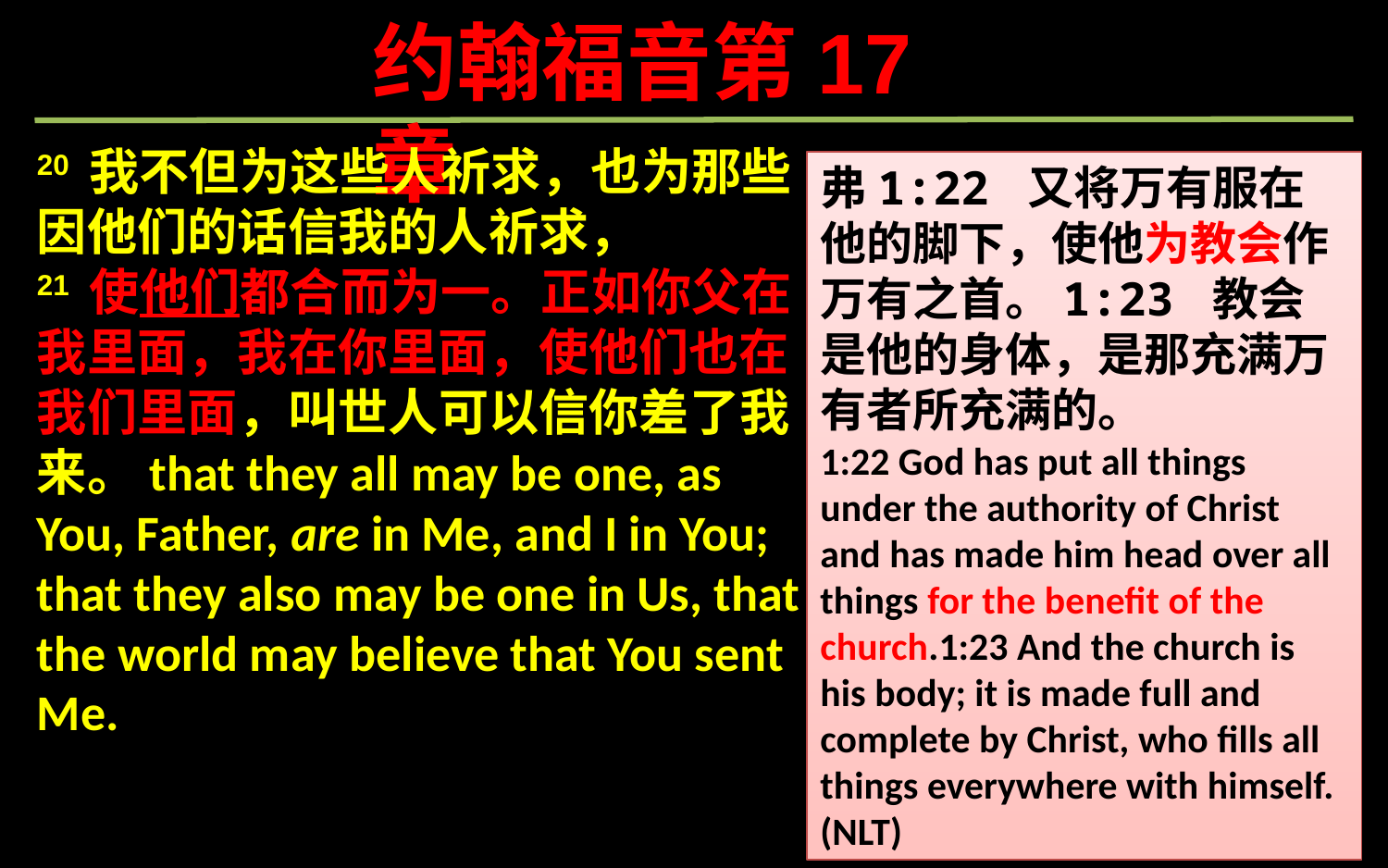

约翰福音第17章
20 我不但为这些人祈求，也为那些因他们的话信我的人祈求，
21 使他们都合而为一。正如你父在我里面，我在你里面，使他们也在我们里面，叫世人可以信你差了我来。that they all may be one, as You, Father, are in Me, and I in You; that they also may be one in Us, that the world may believe that You sent Me.
弗1:22 又将万有服在他的脚下，使他为教会作万有之首。1:23 教会是他的身体，是那充满万有者所充满的。
1:22 God has put all things under the authority of Christ and has made him head over all things for the benefit of the church.1:23 And the church is his body; it is made full and complete by Christ, who fills all things everywhere with himself. (NLT)